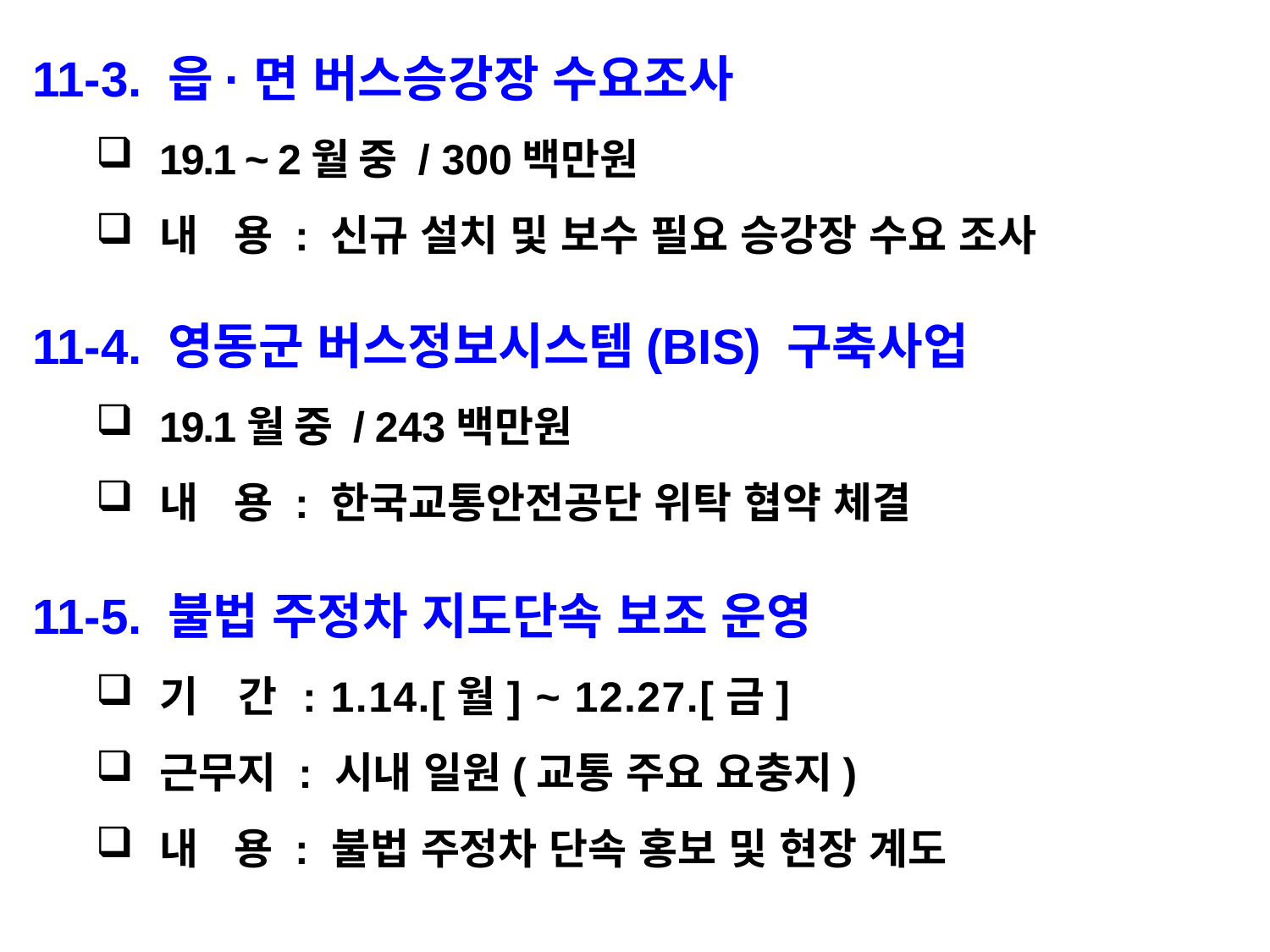

11-3. 읍·면 버스승강장 수요조사
19.1 ~ 2월 중 / 300백만원
내   용 : 신규 설치 및 보수 필요 승강장 수요 조사
11-4. 영동군 버스정보시스템(BIS) 구축사업
19.1월 중 / 243백만원
내   용 : 한국교통안전공단 위탁 협약 체결
11-5. 불법 주정차 지도단속 보조 운영
기   간 : 1.14.[월] ~ 12.27.[금]
근무지 : 시내 일원(교통 주요 요충지)
내   용 : 불법 주정차 단속 홍보 및 현장 계도